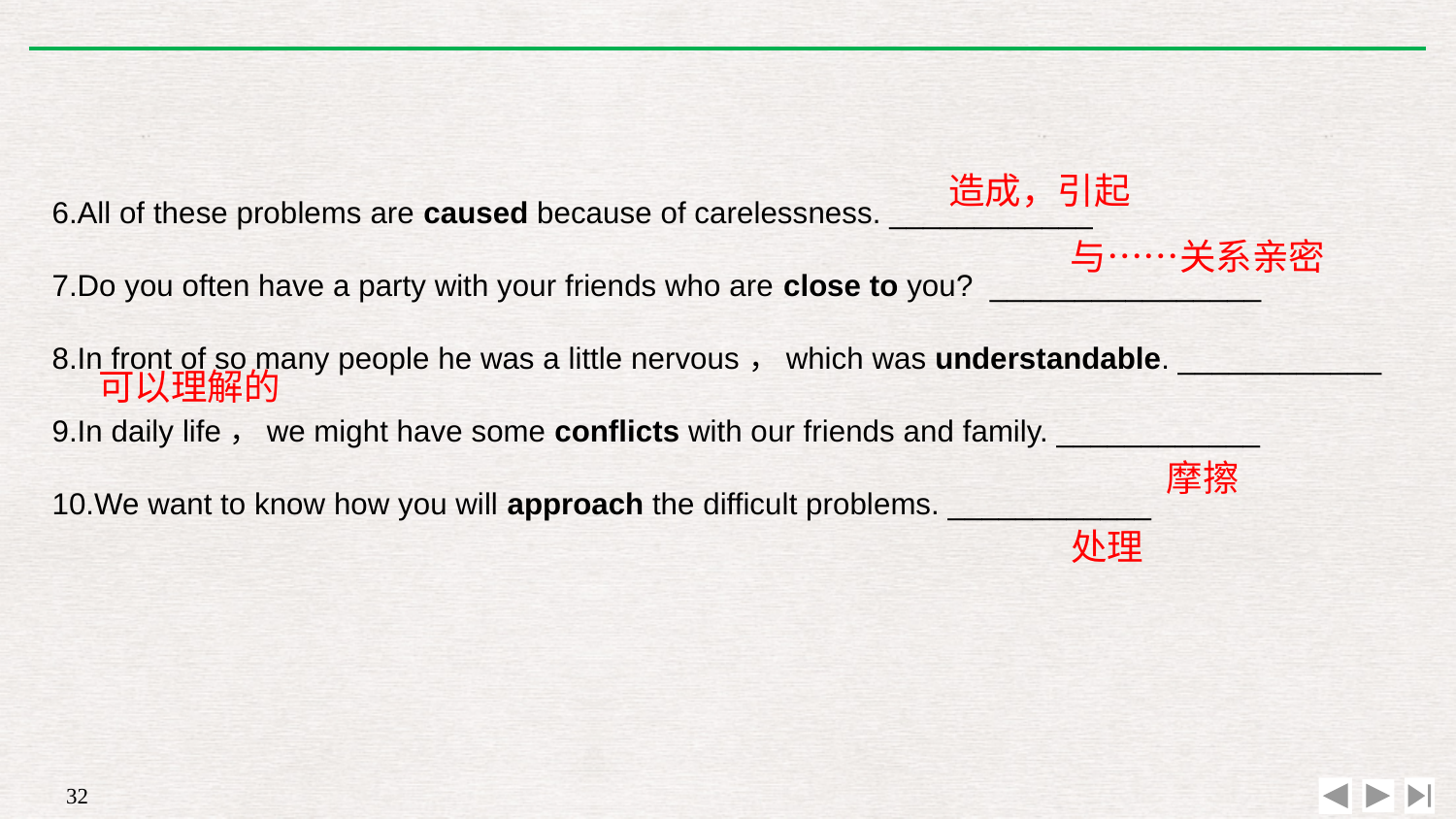

6.All of these problems are caused because of carelessness. ____________
7.Do you often have a party with your friends who are close to you?  ________________
8.In front of so many people he was a little nervous，which was understandable. ____________
9.In daily life，we might have some conflicts with our friends and family. ____________
10.We want to know how you will approach the difficult problems. ____________
造成，引起
与……关系亲密
可以理解的
摩擦
处理